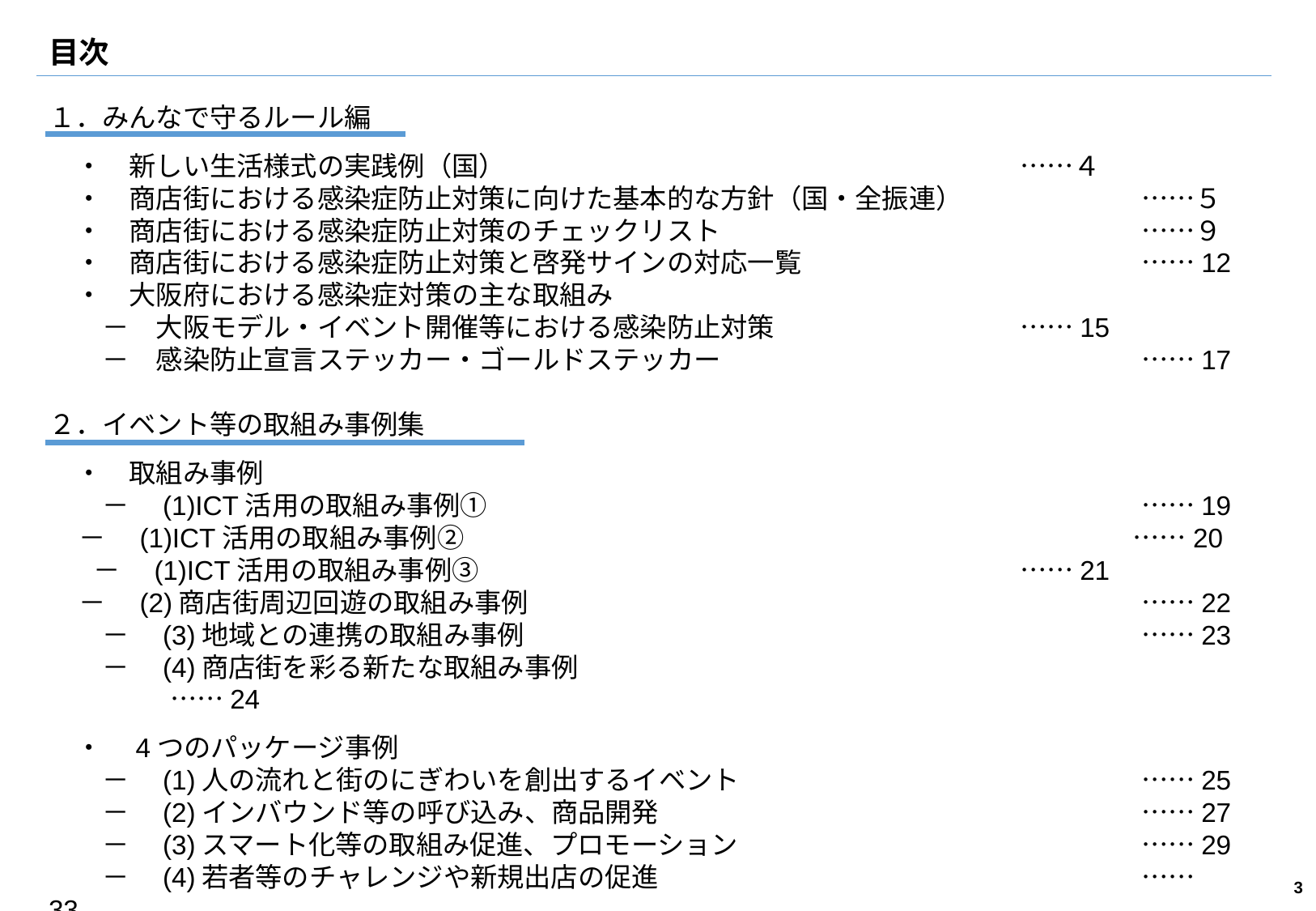

目次
１．みんなで守るルール編

　・　新しい生活様式の実践例（国）					……４
　・　商店街における感染症防止対策に向けた基本的な方針（国・全振連）		……５
　・　商店街における感染症防止対策のチェックリスト				……９
　・　商店街における感染症防止対策と啓発サインの対応一覧			……12
　・　大阪府における感染症対策の主な取組み
　　－　大阪モデル・イベント開催等における感染防止対策			……15
　　－　感染防止宣言ステッカー・ゴールドステッカー				……17

２．イベント等の取組み事例集

　・　取組み事例
　　－　(1)ICT活用の取組み事例①　　　　　　　　　　　　			……19
    －　(1)ICT活用の取組み事例②			　　　　　　　　　　　　　 ……20
 　 －　(1)ICT活用の取組み事例③					……21
    －　(2)商店街周辺回遊の取組み事例　　　　　　　　　　　　			……22
　　－　(3)地域との連携の取組み事例　　　　　　　　　　　　			……23
　　－　(4)商店街を彩る新たな取組み事例　　　　　　　　　　　　			……24

　・　4つのパッケージ事例
　　－　(1)人の流れと街のにぎわいを創出するイベント				……25
　　－　(2)インバウンド等の呼び込み、商品開発				……27
　　－　(3)スマート化等の取組み促進、プロモーション				……29
　　－　(4)若者等のチャレンジや新規出店の促進				……33
3